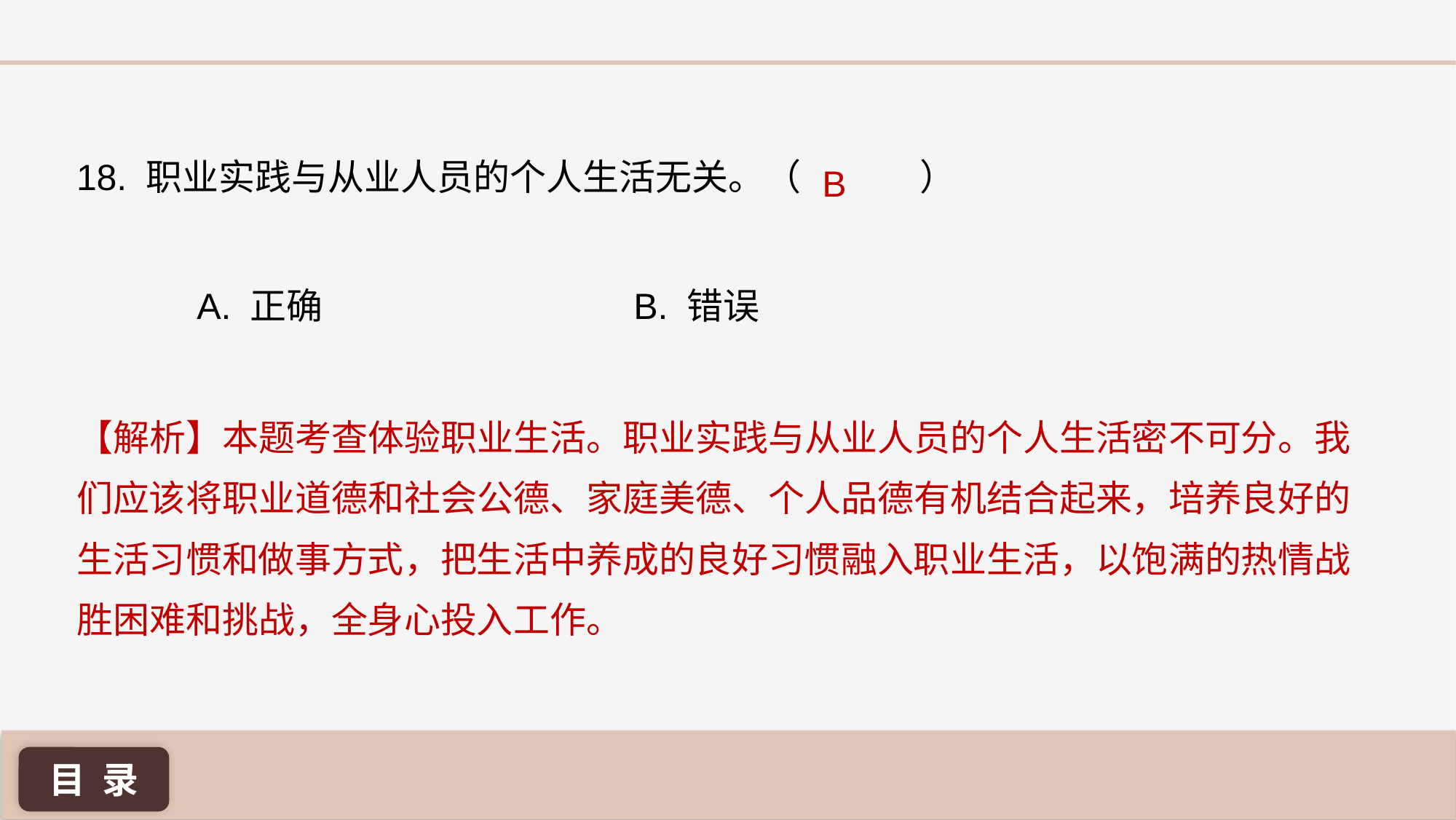

18. 职业实践与从业人员的个人生活无关。（ 	   ）
B
A. 正确 			B. 错误
【解析】本题考查体验职业生活。职业实践与从业人员的个人生活密不可分。我们应该将职业道德和社会公德、家庭美德、个人品德有机结合起来，培养良好的生活习惯和做事方式，把生活中养成的良好习惯融入职业生活，以饱满的热情战胜困难和挑战，全身心投入工作。